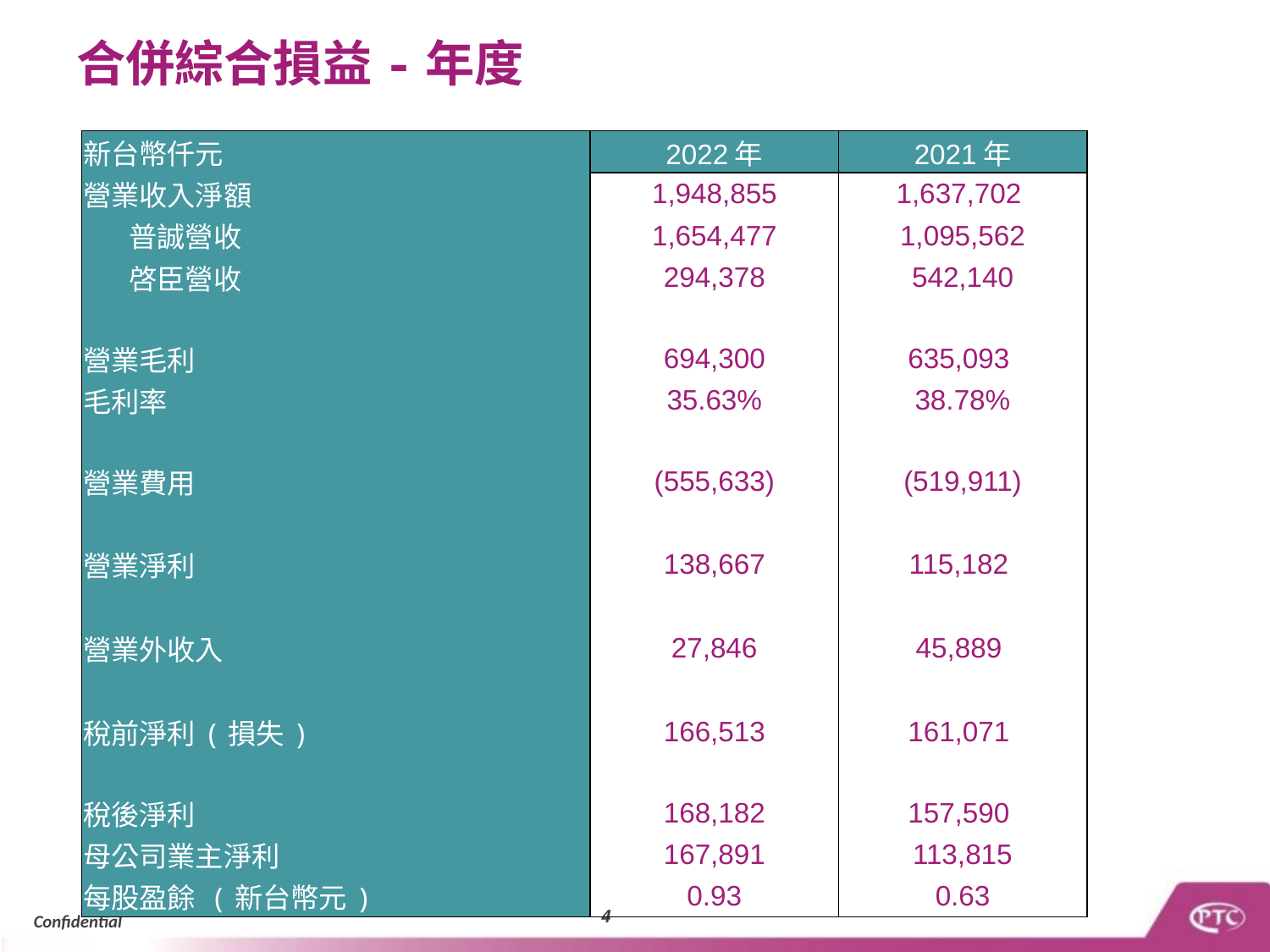

# 合併綜合損益-年度
| 新台幣仟元 | 2022年 | 2021年 |
| --- | --- | --- |
| 營業收入淨額 | 1,948,855 | 1,637,702 |
| 普誠營收 | 1,654,477 | 1,095,562 |
| 啓臣營收 | 294,378 | 542,140 |
|  |  |  |
| 營業毛利 | 694,300 | 635,093 |
| 毛利率 | 35.63% | 38.78% |
|  |  |  |
| 營業費用 | (555,633) | (519,911) |
|  |  |  |
| 營業淨利 | 138,667 | 115,182 |
|  |  |  |
| 營業外收入 | 27,846 | 45,889 |
|  |  |  |
| 稅前淨利(損失) | 166,513 | 161,071 |
|  |  |  |
| 稅後淨利 | 168,182 | 157,590 |
| 母公司業主淨利 | 167,891 | 113,815 |
| 每股盈餘 (新台幣元) | 0.93 | 0.63 |